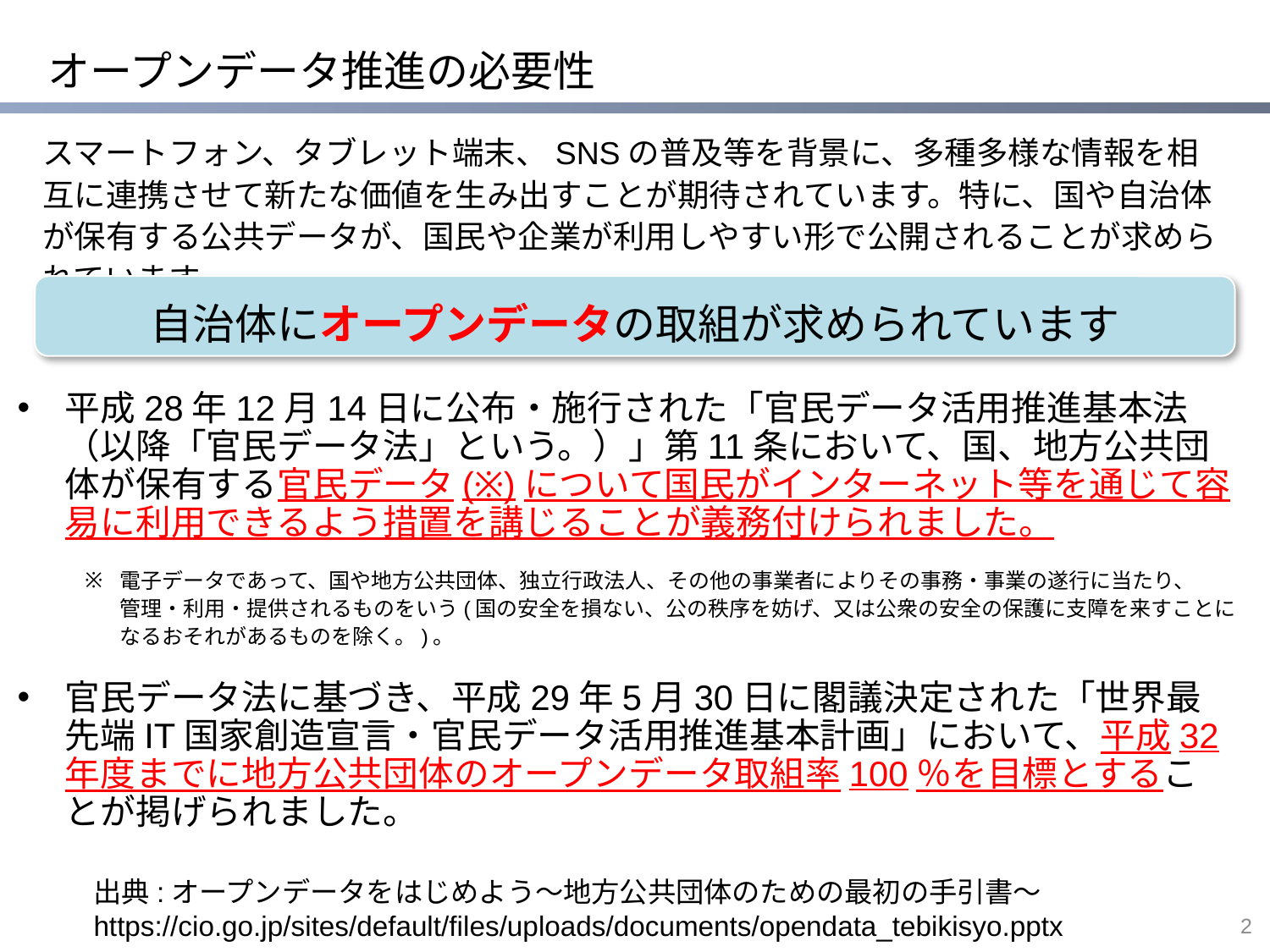

# オープンデータ推進の必要性
スマートフォン、タブレット端末、SNSの普及等を背景に、多種多様な情報を相互に連携させて新たな価値を生み出すことが期待されています。特に、国や自治体が保有する公共データが、国民や企業が利用しやすい形で公開されることが求められています。
自治体にオープンデータの取組が求められています
平成28年12月14日に公布・施行された「官民データ活用推進基本法
（以降「官民データ法」という。）」第11条において、国、地方公共団体が保有する官民データ(※)について国民がインターネット等を通じて容易に利用できるよう措置を講じることが義務付けられました。
官民データ法に基づき、平成29年5月30日に閣議決定された「世界最先端IT国家創造宣言・官民データ活用推進基本計画」において、平成32年度までに地方公共団体のオープンデータ取組率100％を目標とすることが掲げられました。
電子データであって、国や地方公共団体、独立行政法人、その他の事業者によりその事務・事業の遂行に当たり、
管理・利用・提供されるものをいう(国の安全を損ない、公の秩序を妨げ、又は公衆の安全の保護に支障を来すことになるおそれがあるものを除く。)。
出典:オープンデータをはじめよう～地方公共団体のための最初の手引書～
https://cio.go.jp/sites/default/files/uploads/documents/opendata_tebikisyo.pptx
2